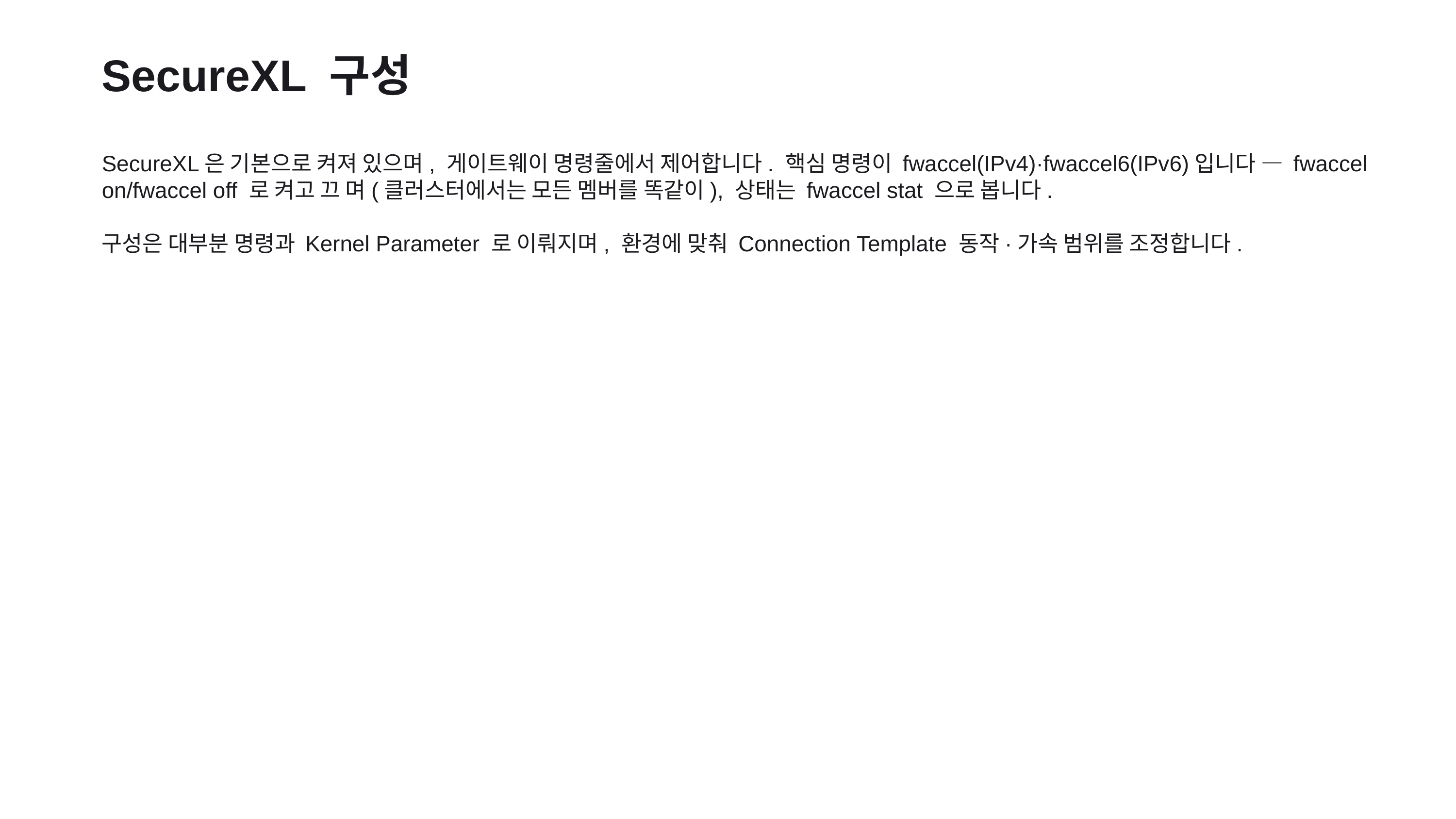

SecureXL 구성
SecureXL은 기본으로 켜져 있으며, 게이트웨이 명령줄에서 제어합니다. 핵심 명령이 fwaccel(IPv4)·fwaccel6(IPv6)입니다 — fwaccel on/fwaccel off 로 켜고 끄 며(클러스터에서는 모든 멤버를 똑같이), 상태는 fwaccel stat 으로 봅니다.

구성은 대부분 명령과 Kernel Parameter 로 이뤄지며, 환경에 맞춰 Connection Template 동작·가속 범위를 조정합니다.